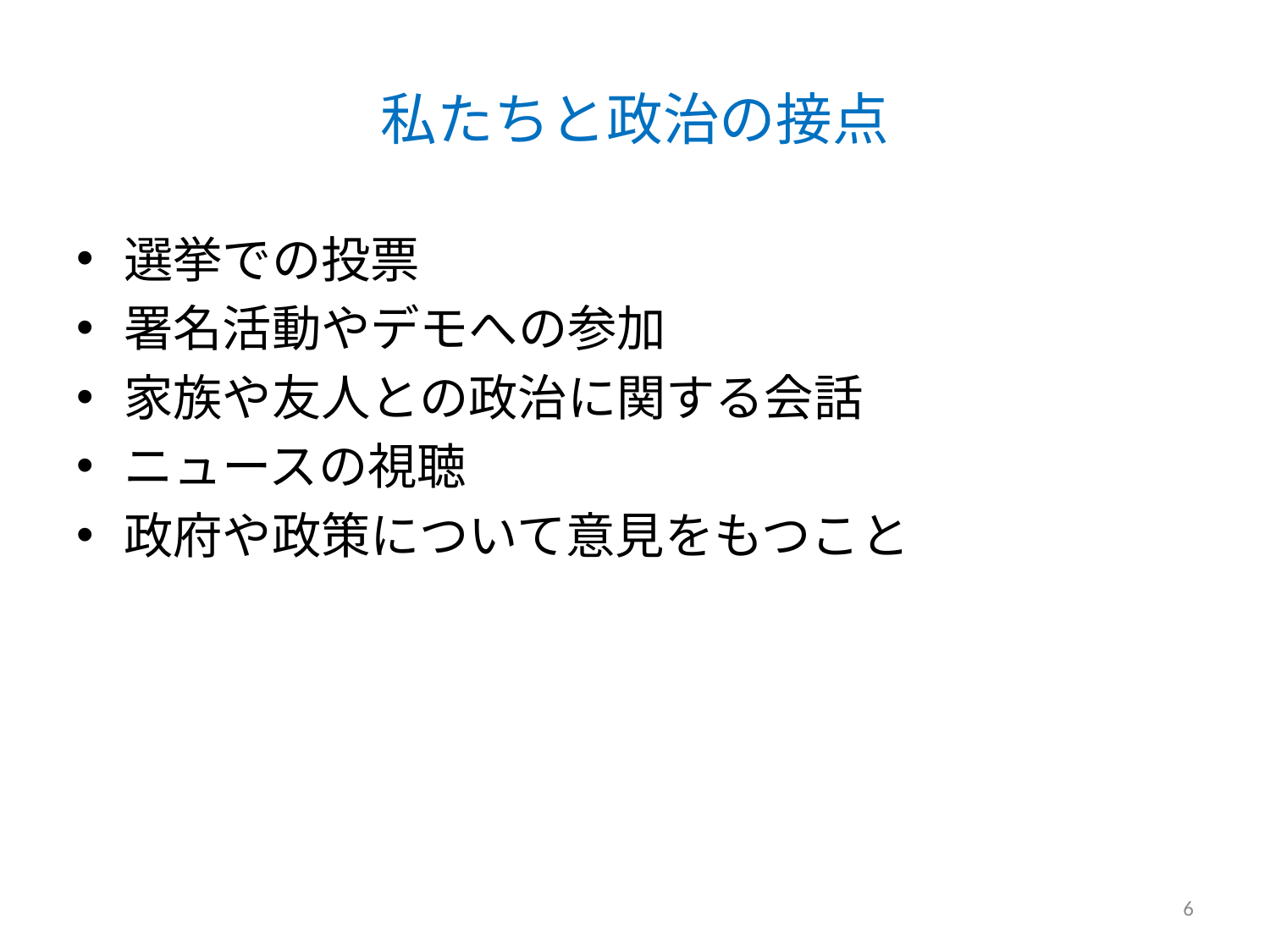

# 私たちと政治の接点
選挙での投票
署名活動やデモへの参加
家族や友人との政治に関する会話
ニュースの視聴
政府や政策について意見をもつこと

6